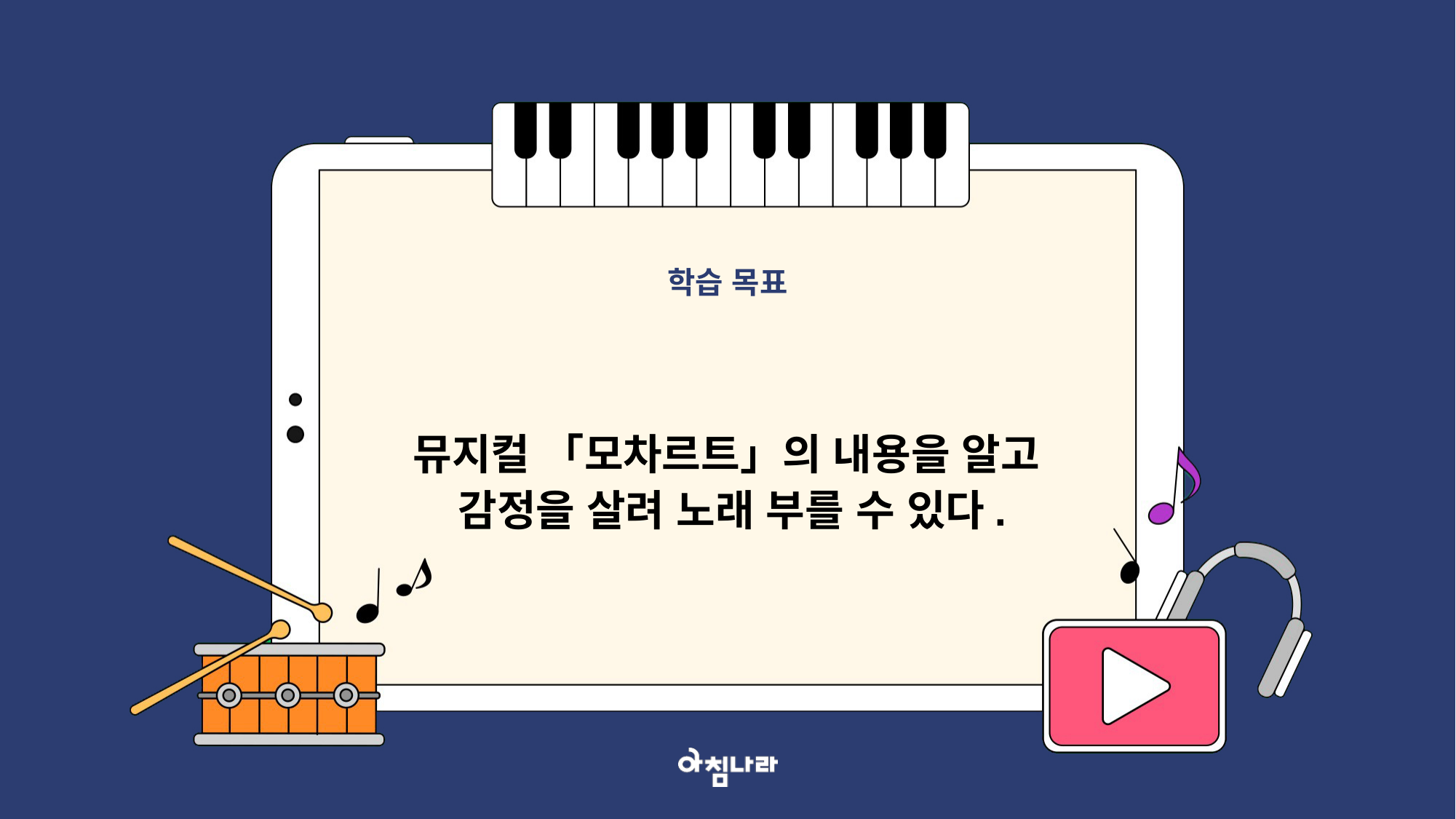

학습 목표
뮤지컬 「모차르트」의 내용을 알고
감정을 살려 노래 부를 수 있다.